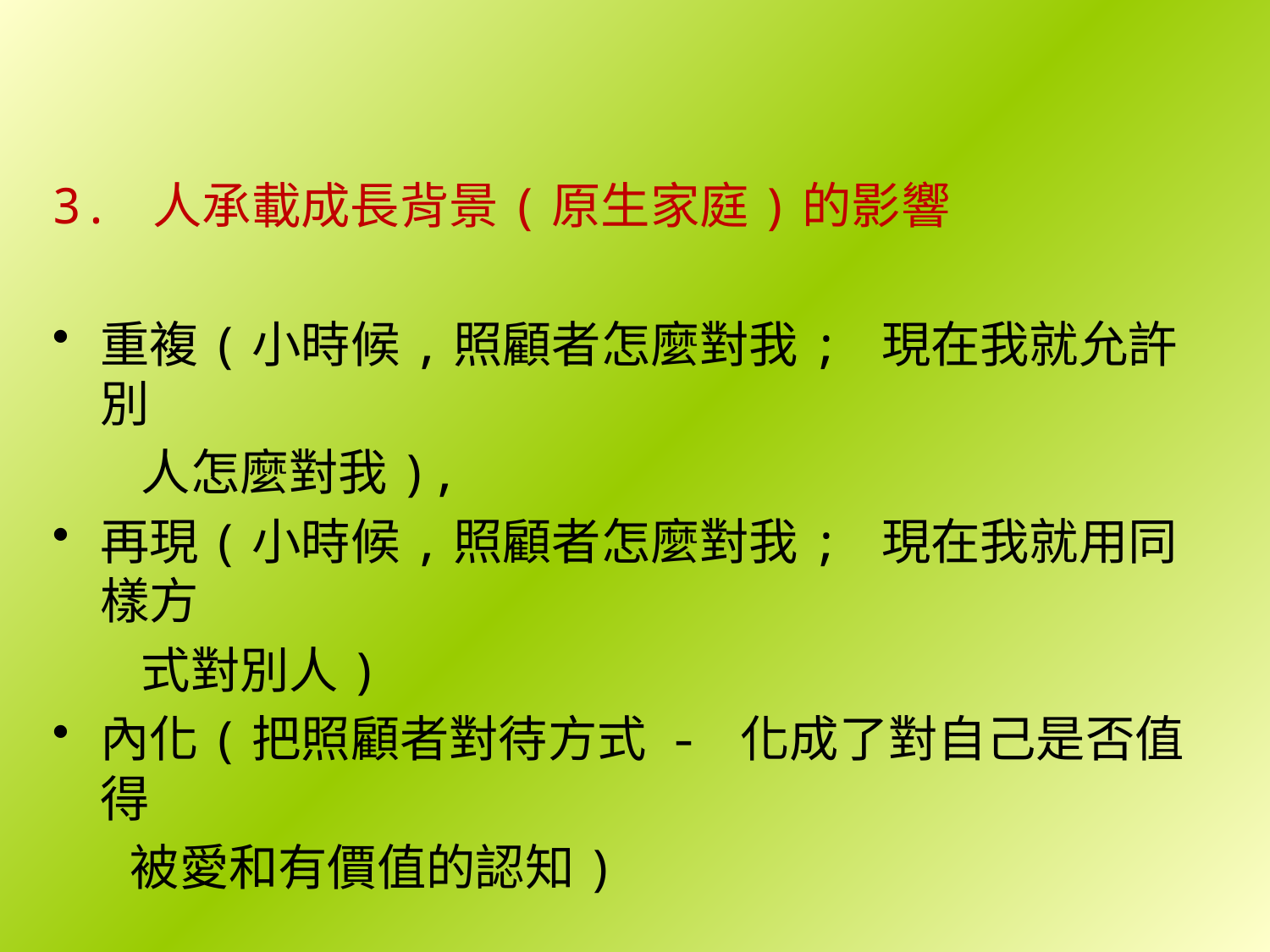

3. 人承載成長背景(原生家庭)的影響

重複(小時候,照顧者怎麼對我; 現在我就允許別
       人怎麼對我),
再現(小時候,照顧者怎麼對我; 現在我就用同樣方
       式對別人)
內化(把照顧者對待方式 - 化成了對自己是否值得
      被愛和有價值的認知)